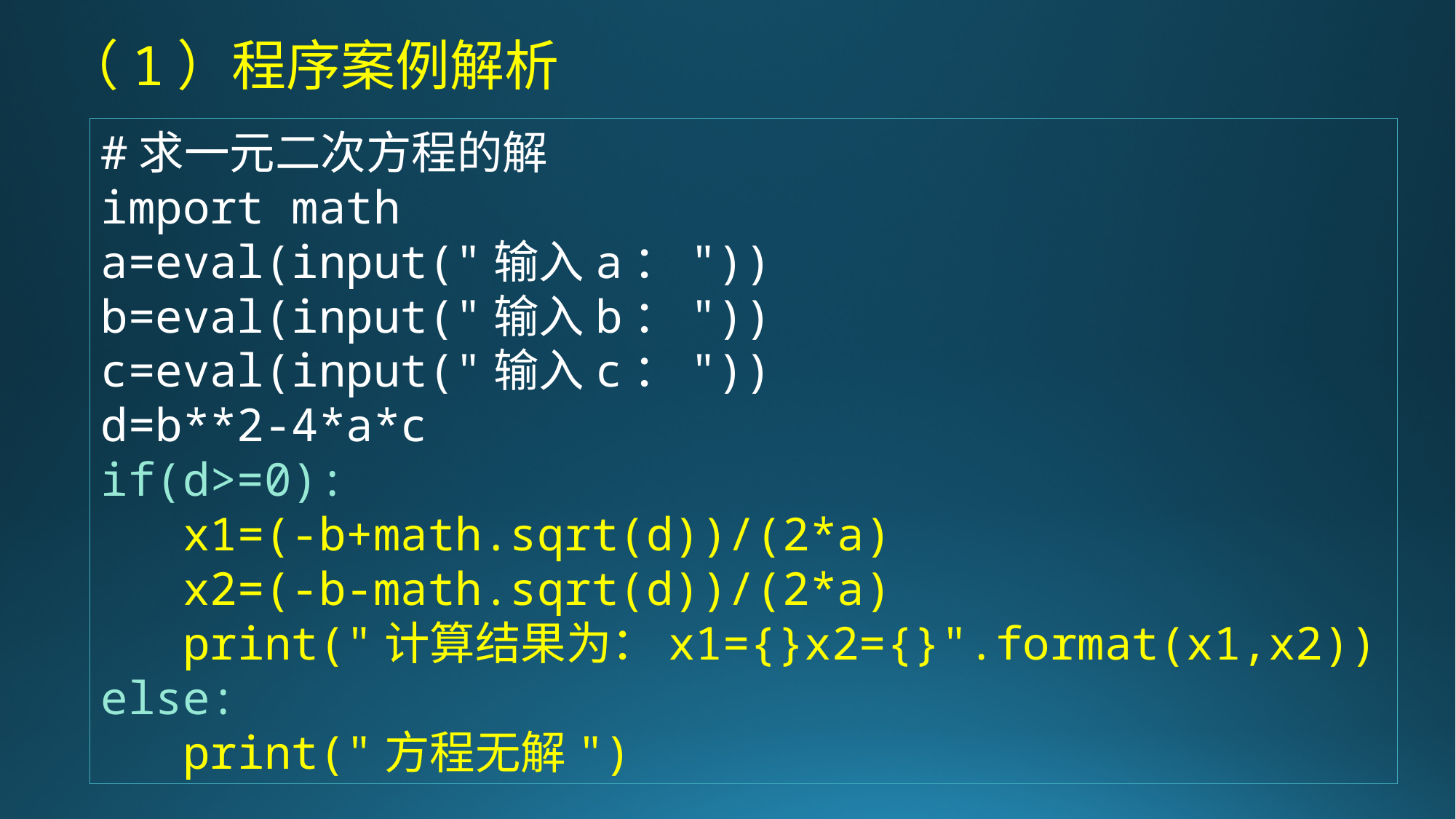

（1）程序案例解析
#求一元二次方程的解
import math
a=eval(input("输入a："))
b=eval(input("输入b："))
c=eval(input("输入c："))
d=b**2-4*a*c
if(d>=0):
   x1=(-b+math.sqrt(d))/(2*a)
   x2=(-b-math.sqrt(d))/(2*a)
   print("计算结果为：x1={}x2={}".format(x1,x2))
else:
   print("方程无解")